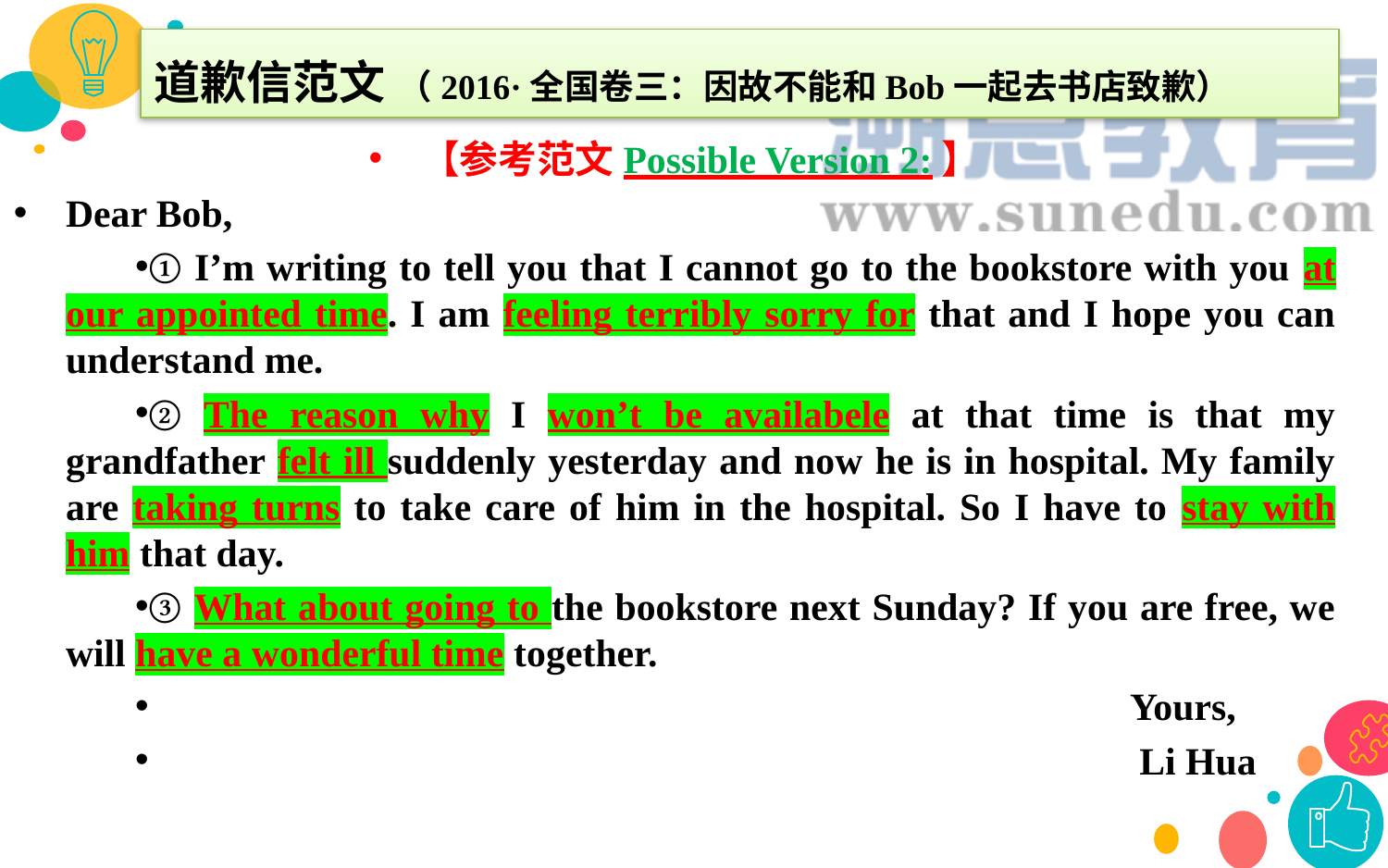

道歉信范文 （2016·全国卷三：因故不能和Bob一起去书店致歉）
【参考范文Possible Version 2:】
Dear Bob,
① I’m writing to tell you that I cannot go to the bookstore with you at our appointed time. I am feeling terribly sorry for that and I hope you can understand me.
② The reason why I won’t be availabele at that time is that my grandfather felt ill suddenly yesterday and now he is in hospital. My family are taking turns to take care of him in the hospital. So I have to stay with him that day.
③ What about going to the bookstore next Sunday? If you are free, we will have a wonderful time together.
                                                                                                     Yours,
                                                                                                      Li Hua